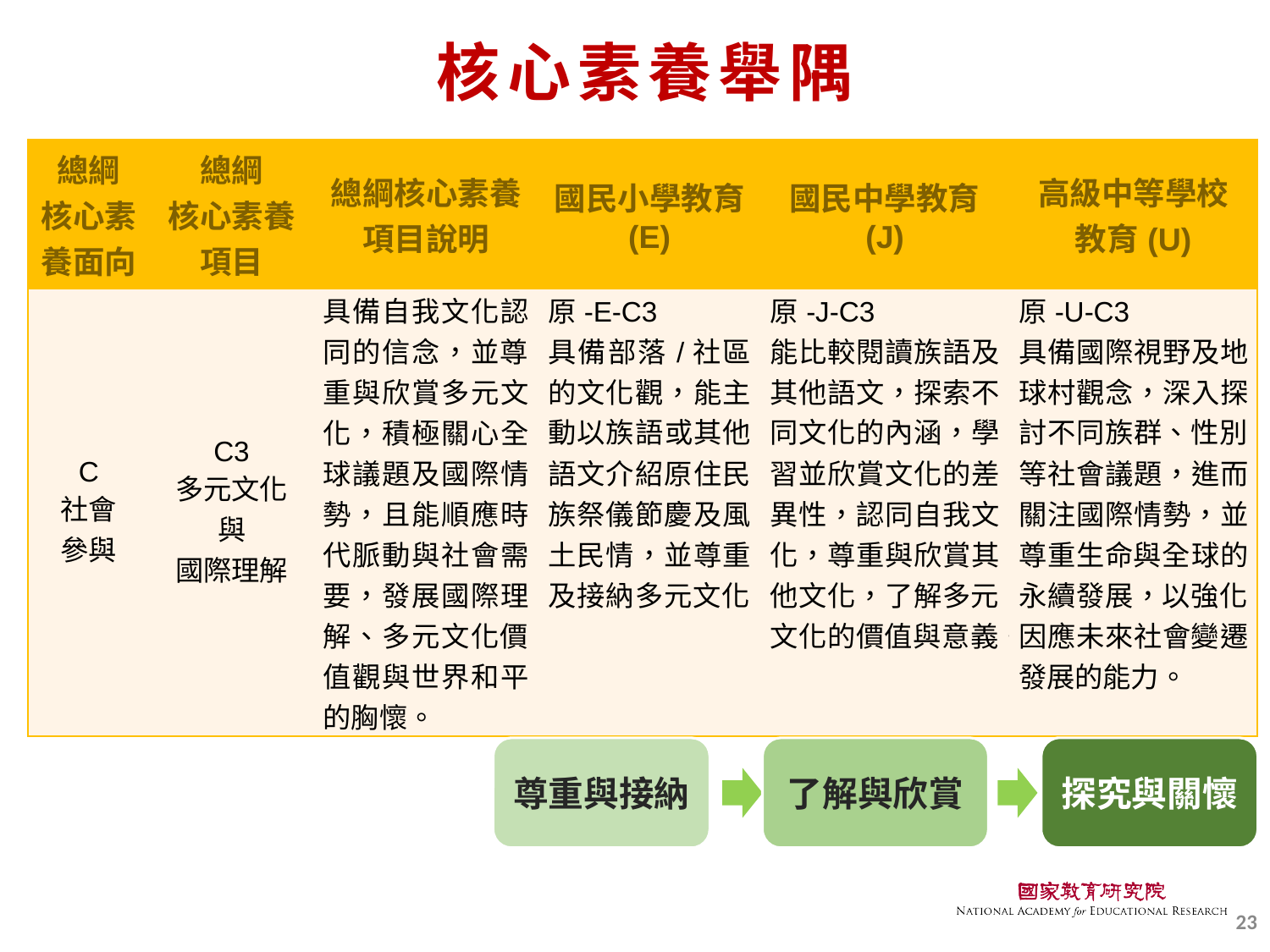

# 核心素養舉隅
| 總綱 核心素養面向 | 總綱 核心素養 項目 | 總綱核心素養 項目說明 | 國民小學教育 (E) | 國民中學教育 (J) | 高級中等學校 教育(U) |
| --- | --- | --- | --- | --- | --- |
| C 社會 參與 | C3 多元文化 與 國際理解 | 具備自我文化認同的信念，並尊重與欣賞多元文化，積極關心全球議題及國際情勢，且能順應時代脈動與社會需要，發展國際理解、多元文化價值觀與世界和平的胸懷。 | 原-E-C3 具備部落/社區的文化觀，能主動以族語或其他語文介紹原住民族祭儀節慶及風土民情，並尊重及接納多元文化。 | 原-J-C3 能比較閱讀族語及其他語文，探索不同文化的內涵，學習並欣賞文化的差異性，認同自我文化，尊重與欣賞其他文化，了解多元文化的價值與意義。 | 原-U-C3 具備國際視野及地球村觀念，深入探討不同族群、性別等社會議題，進而關注國際情勢，並尊重生命與全球的永續發展，以強化因應未來社會變遷發展的能力。 |
尊重與接納
了解與欣賞
探究與關懷

23